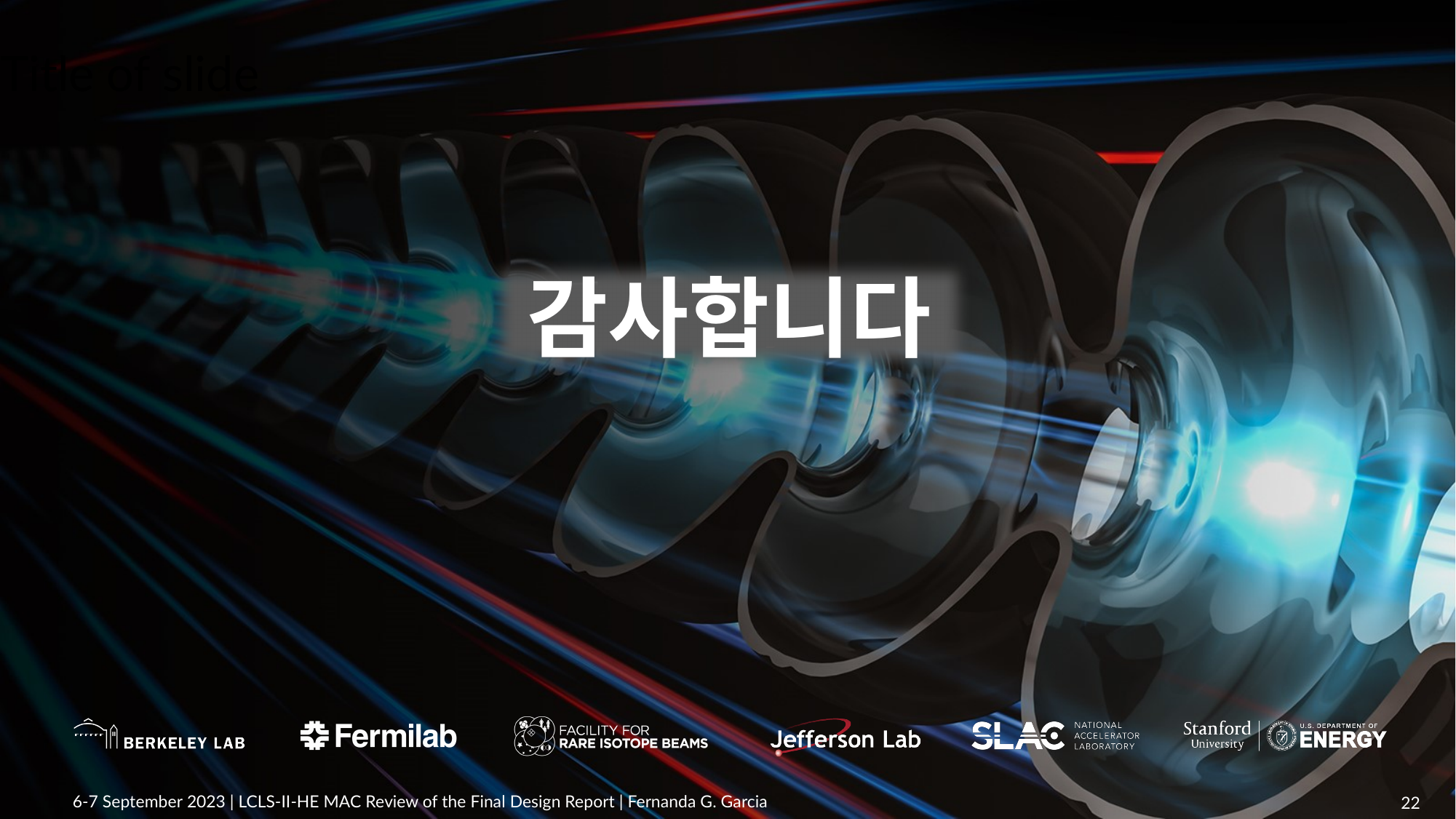

Title of slide
감사합니다
6-7 September 2023 | LCLS-II-HE MAC Review of the Final Design Report | Fernanda G. Garcia
22